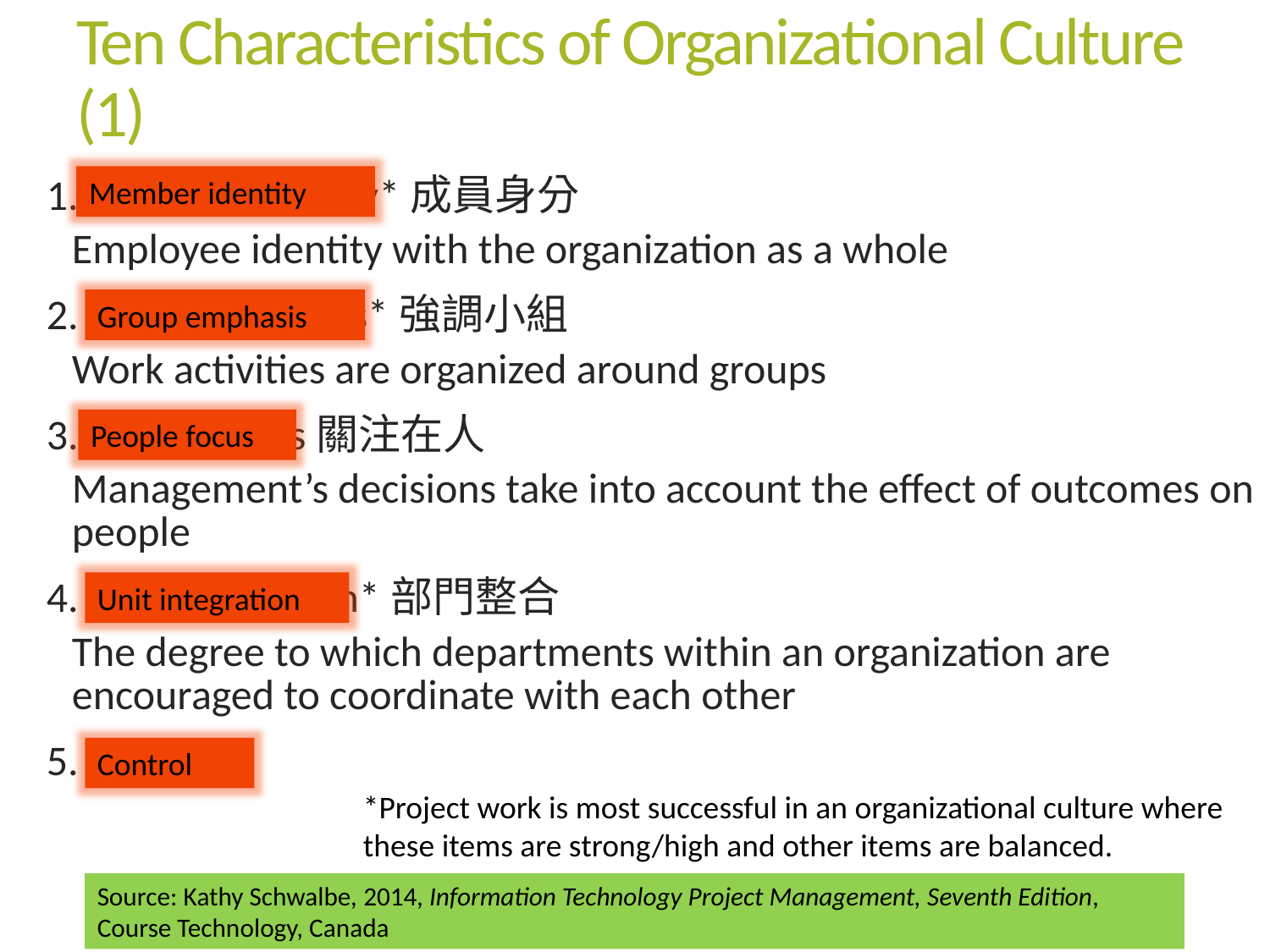

# Ten Characteristics of Organizational Culture (1)
Member identity
1. Member identity*成員身分
Employee identity with the organization as a whole
2. Group emphasis*強調小組
Work activities are organized around groups
3. People focus關注在人
Management’s decisions take into account the effect of outcomes on people
4. Unit integration*部門整合
The degree to which departments within an organization are encouraged to coordinate with each other
5. Control
Group emphasis
People focus
Unit integration
Control
*Project work is most successful in an organizational culture where these items are strong/high and other items are balanced.
Source: Kathy Schwalbe, 2014, Information Technology Project Management, Seventh Edition, Course Technology, Canada